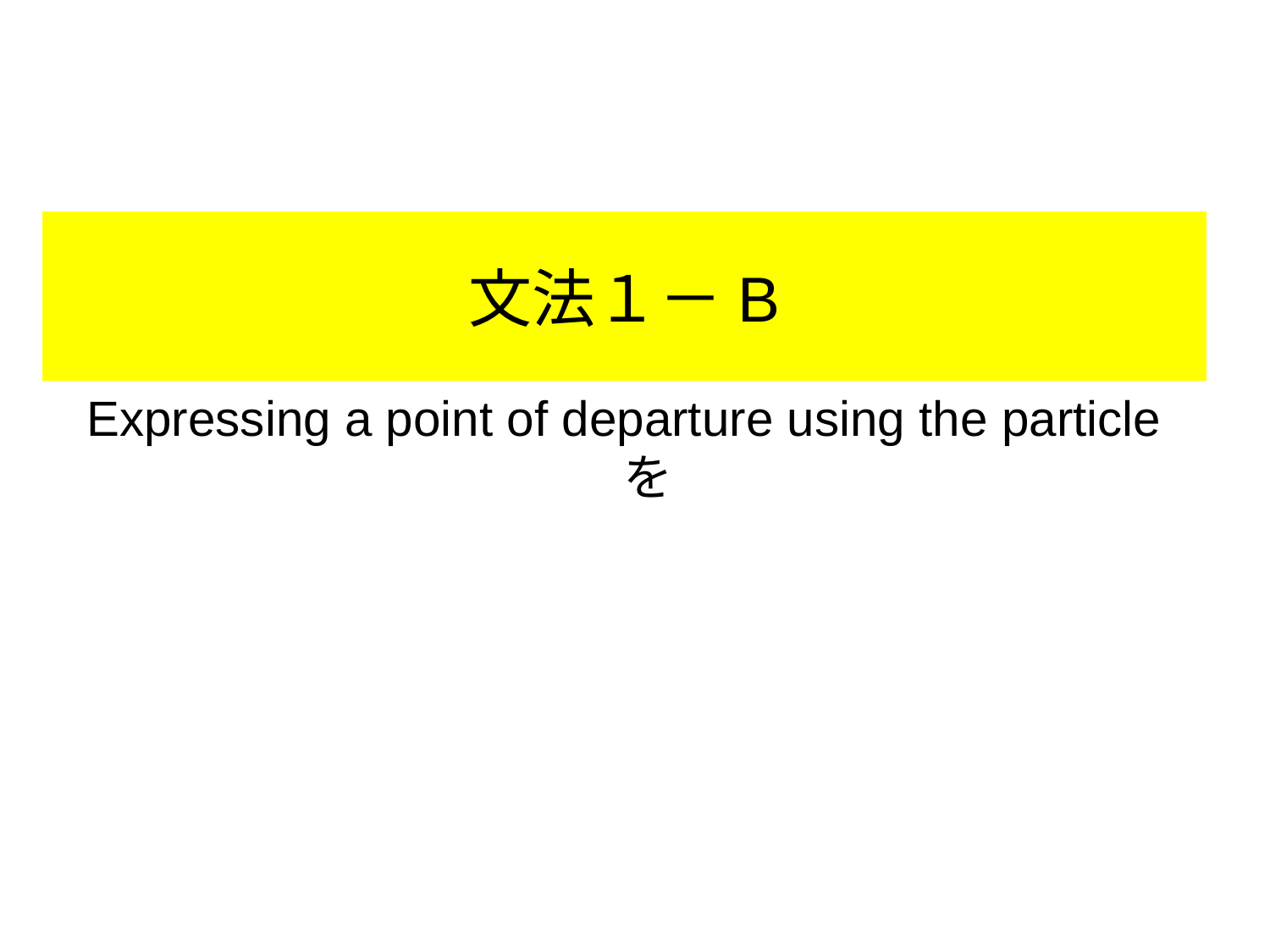

# 文法１－b
Expressing a point of departure using the particle を